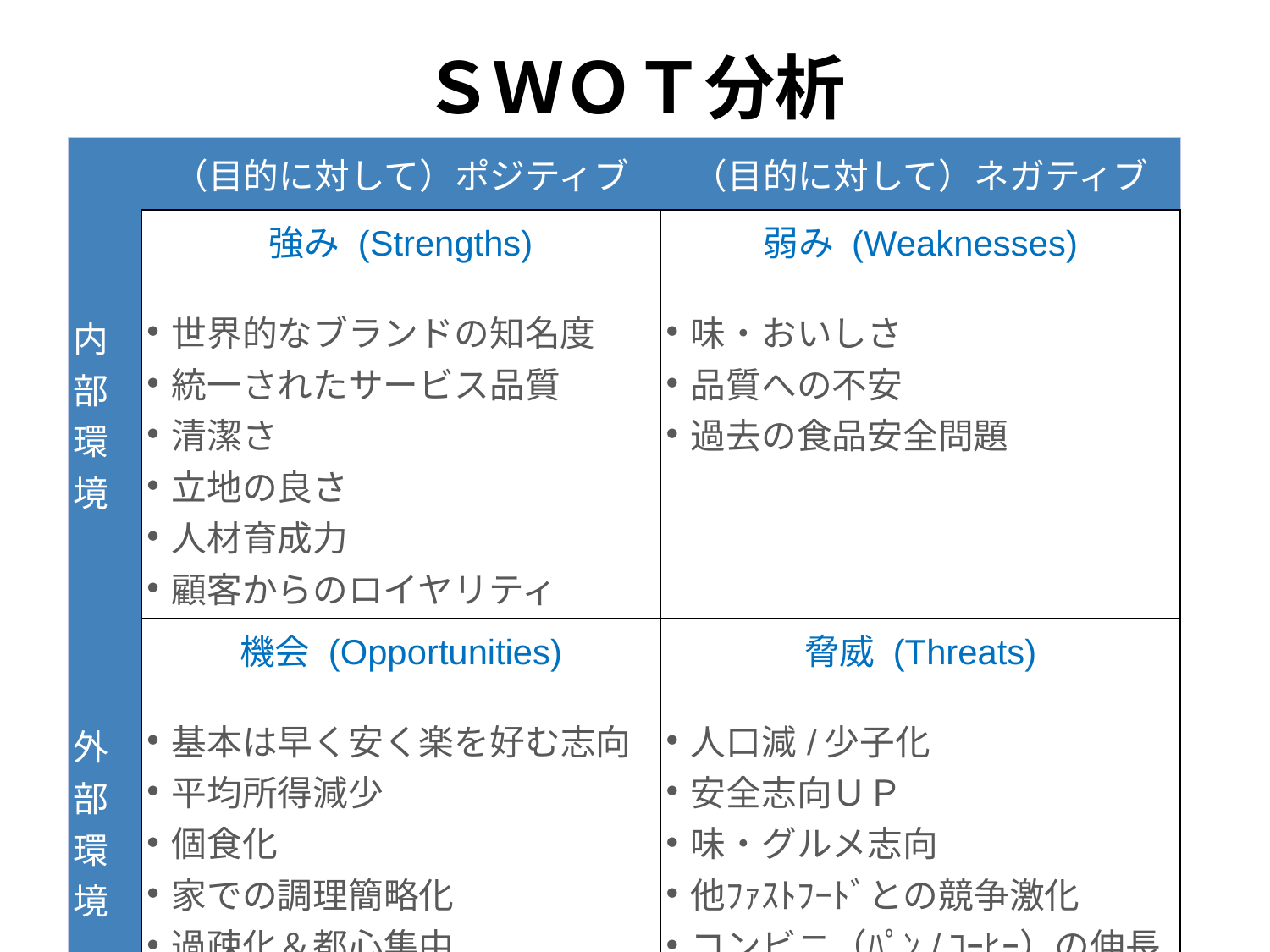

ＳＷＯＴ分析
|  | （目的に対して）ポジティブ | （目的に対して）ネガティブ |
| --- | --- | --- |
| 内部環境 | 強み (Strengths) 世界的なブランドの知名度 統一されたサービス品質 清潔さ 立地の良さ 人材育成力 顧客からのロイヤリティ | 弱み (Weaknesses) 味・おいしさ 品質への不安 過去の食品安全問題 |
| 外部環境 | 機会 (Opportunities) 基本は早く安く楽を好む志向 平均所得減少 個食化 家での調理簡略化 過疎化＆都心集中 | 脅威 (Threats) 人口減/少子化 安全志向ＵＰ 味・グルメ志向 他ﾌｧｽﾄﾌｰﾄﾞとの競争激化 コンビニ（ﾊﾟﾝ/ｺｰﾋｰ）の伸長 人手不足 |